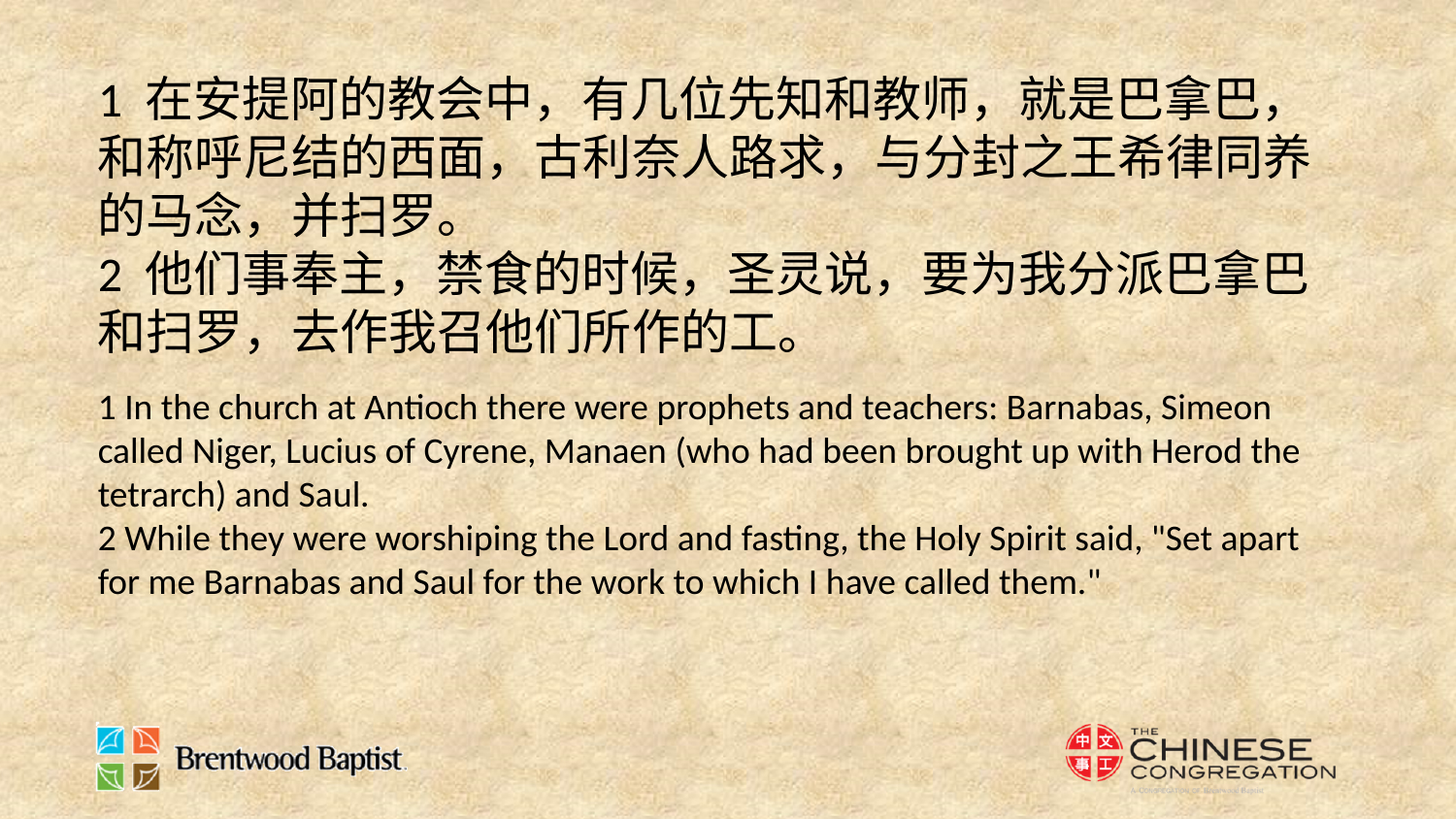

1 在安提阿的教会中，有几位先知和教师，就是巴拿巴，和称呼尼结的西面，古利奈人路求，与分封之王希律同养的马念，并扫罗。
2 他们事奉主，禁食的时候，圣灵说，要为我分派巴拿巴和扫罗，去作我召他们所作的工。

1 In the church at Antioch there were prophets and teachers: Barnabas, Simeon called Niger, Lucius of Cyrene, Manaen (who had been brought up with Herod the tetrarch) and Saul.
2 While they were worshiping the Lord and fasting, the Holy Spirit said, "Set apart for me Barnabas and Saul for the work to which I have called them."